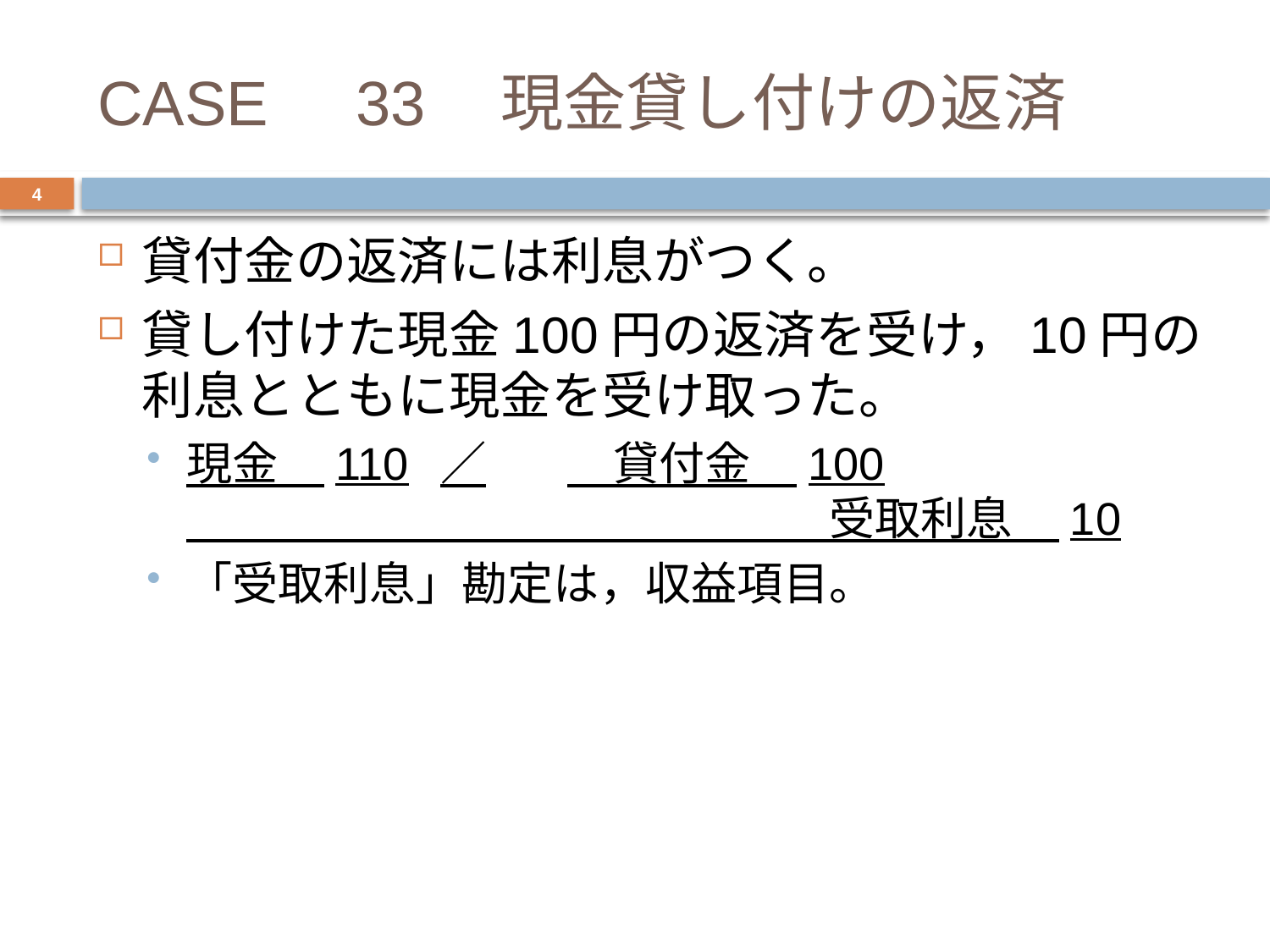

# CASE　33　現金貸し付けの返済
4
貸付金の返済には利息がつく。
貸し付けた現金100円の返済を受け，10円の利息とともに現金を受け取った。
現金　110	／	　貸付金　100
　　　　　　　　　　　　　　受取利息　10
「受取利息」勘定は，収益項目。